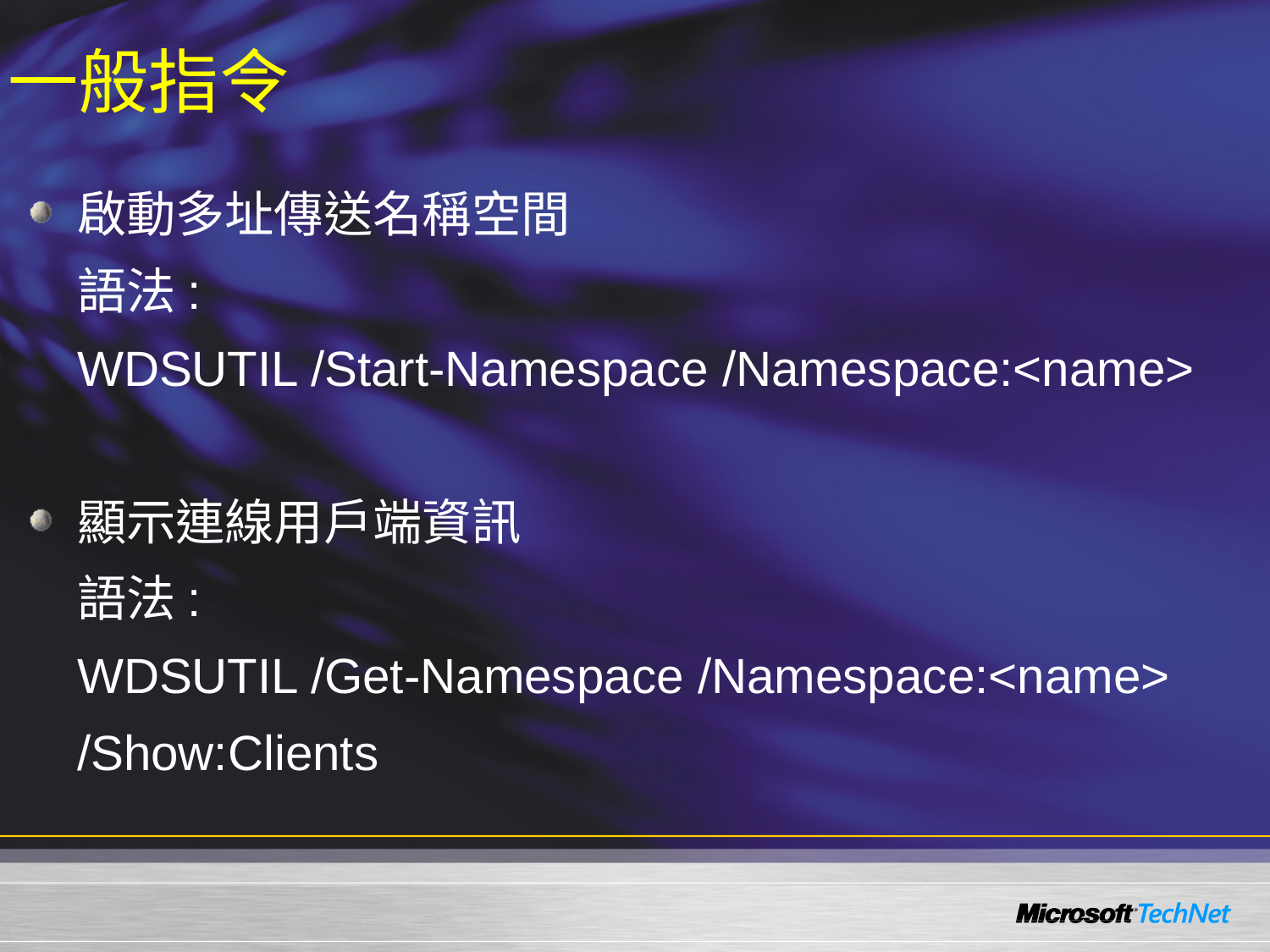

# 一般指令
啟動多址傳送名稱空間
語法:
WDSUTIL /Start-Namespace /Namespace:<name>

顯示連線用戶端資訊
語法:
WDSUTIL /Get-Namespace /Namespace:<name> /Show:Clients